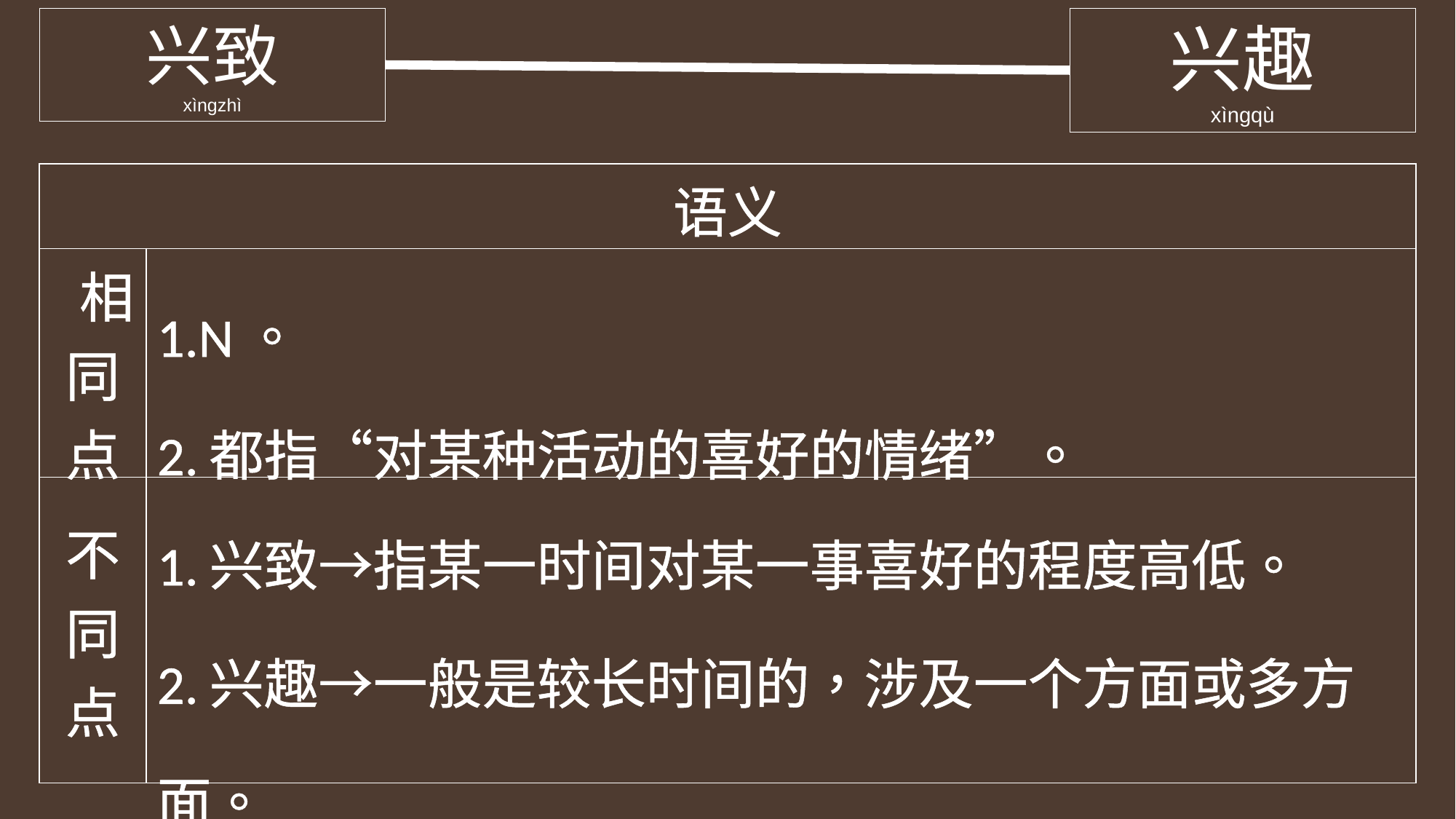

兴致
xìngzhì
兴趣
xìngqù
|  |
| --- |
| 语义 |  |
| --- | --- |
| 相同点 | 1.N。 2.都指“对某种活动的喜好的情绪”。 |
| 不同点 | 1.兴致→指某一时间对某一事喜好的程度高低。 2.兴趣→一般是较长时间的，涉及一个方面或多方面。 |